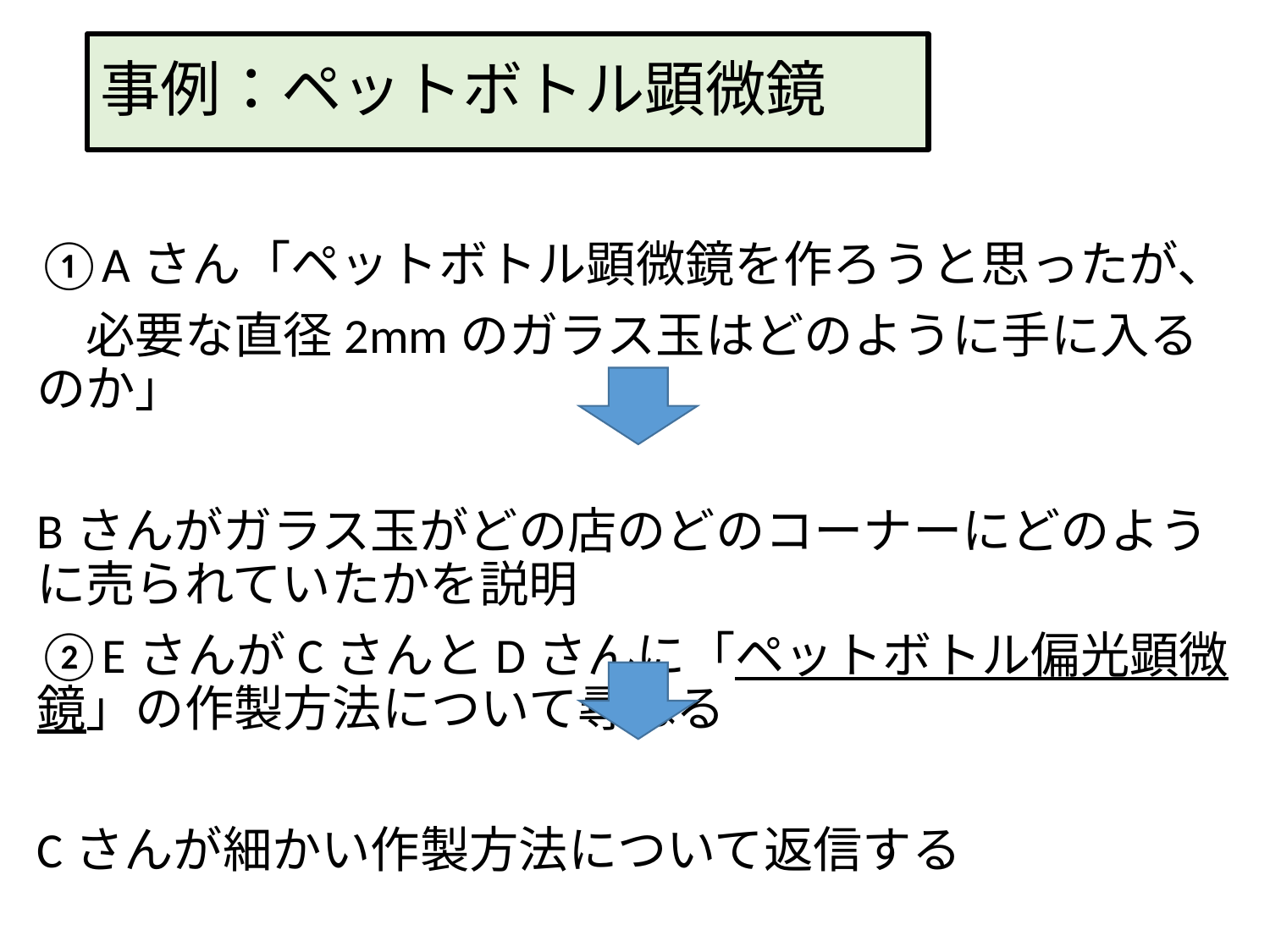

# 事例：ペットボトル顕微鏡
①Aさん「ペットボトル顕微鏡を作ろうと思ったが、
　必要な直径2mmのガラス玉はどのように手に入るのか」

Bさんがガラス玉がどの店のどのコーナーにどのように売られていたかを説明
②EさんがCさんとDさんに「ペットボトル偏光顕微鏡」の作製方法について尋ねる

Cさんが細かい作製方法について返信する